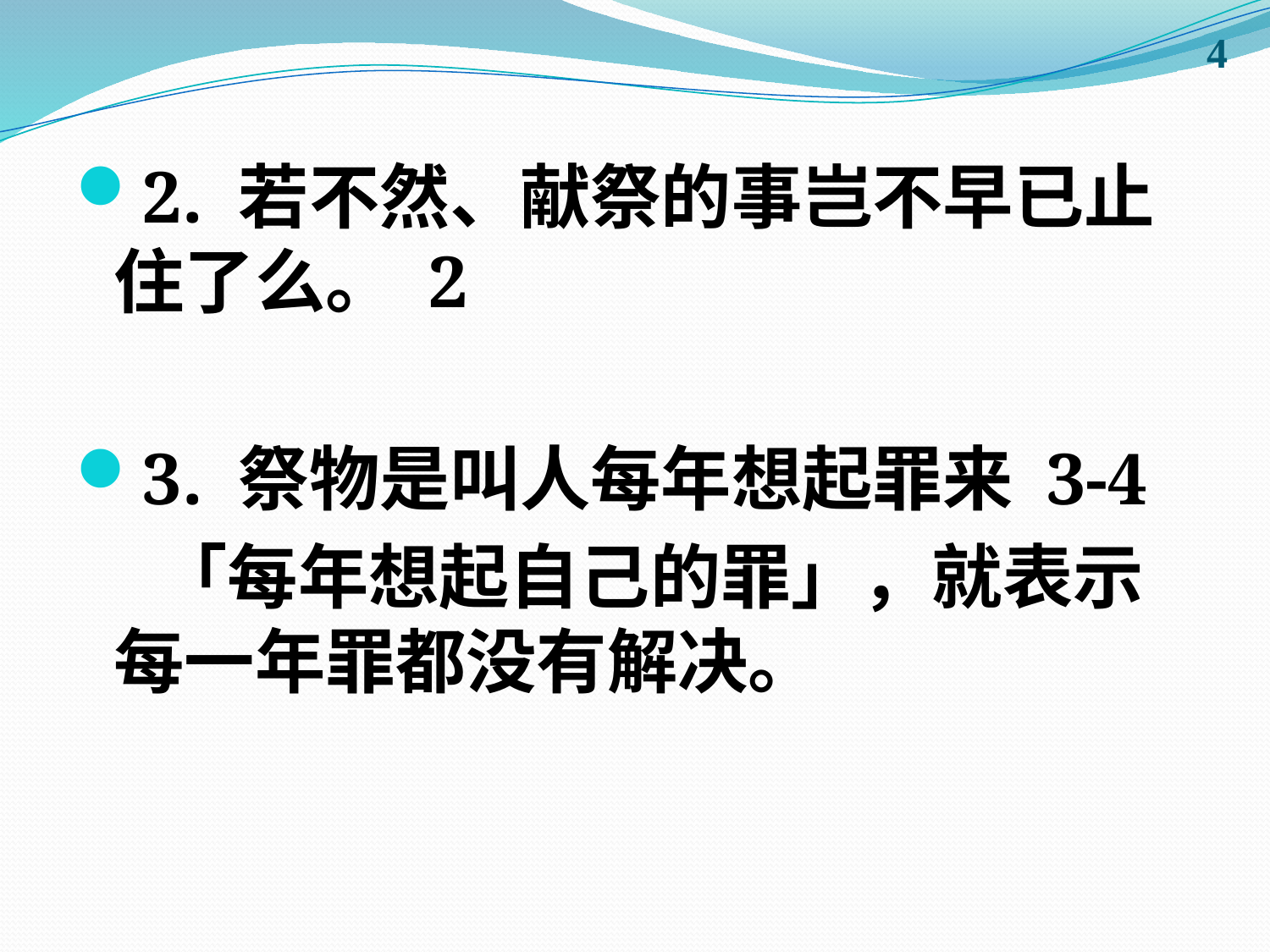

4
2. 若不然、献祭的事岂不早已止住了么。 2

3. 祭物是叫人每年想起罪来 3-4
    「每年想起自己的罪」，就表示每一年罪都没有解决。